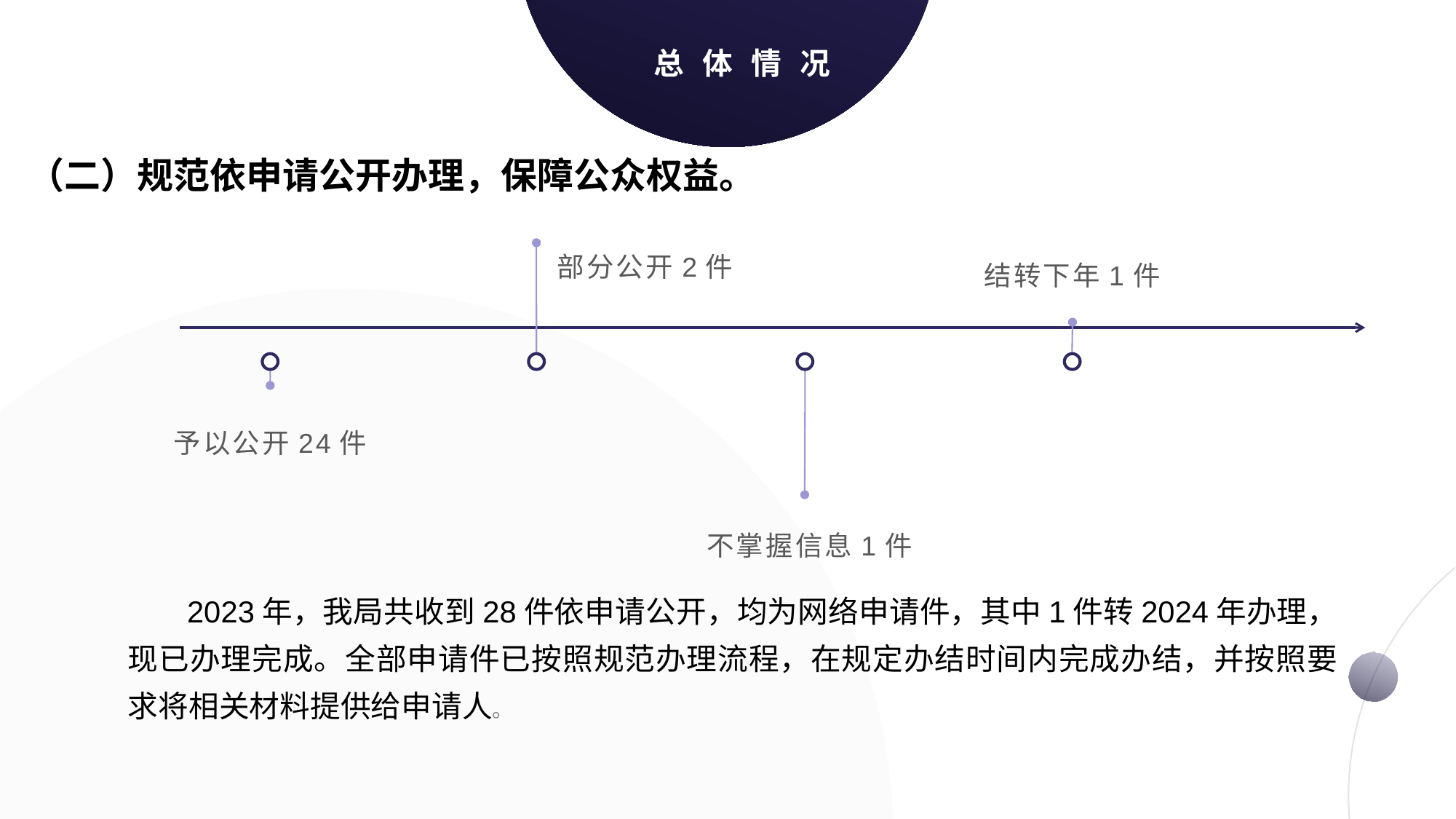

总体情况

（二）规范依申请公开办理，保障公众权益。
部分公开2件
结转下年1件
输入您的标题

予以公开24件
不掌握信息1件
       2023年，我局共收到28件依申请公开，均为网络申请件，其中1件转2024年办理，现已办理完成。全部申请件已按照规范办理流程，在规定办结时间内完成办结，并按照要求将相关材料提供给申请人。